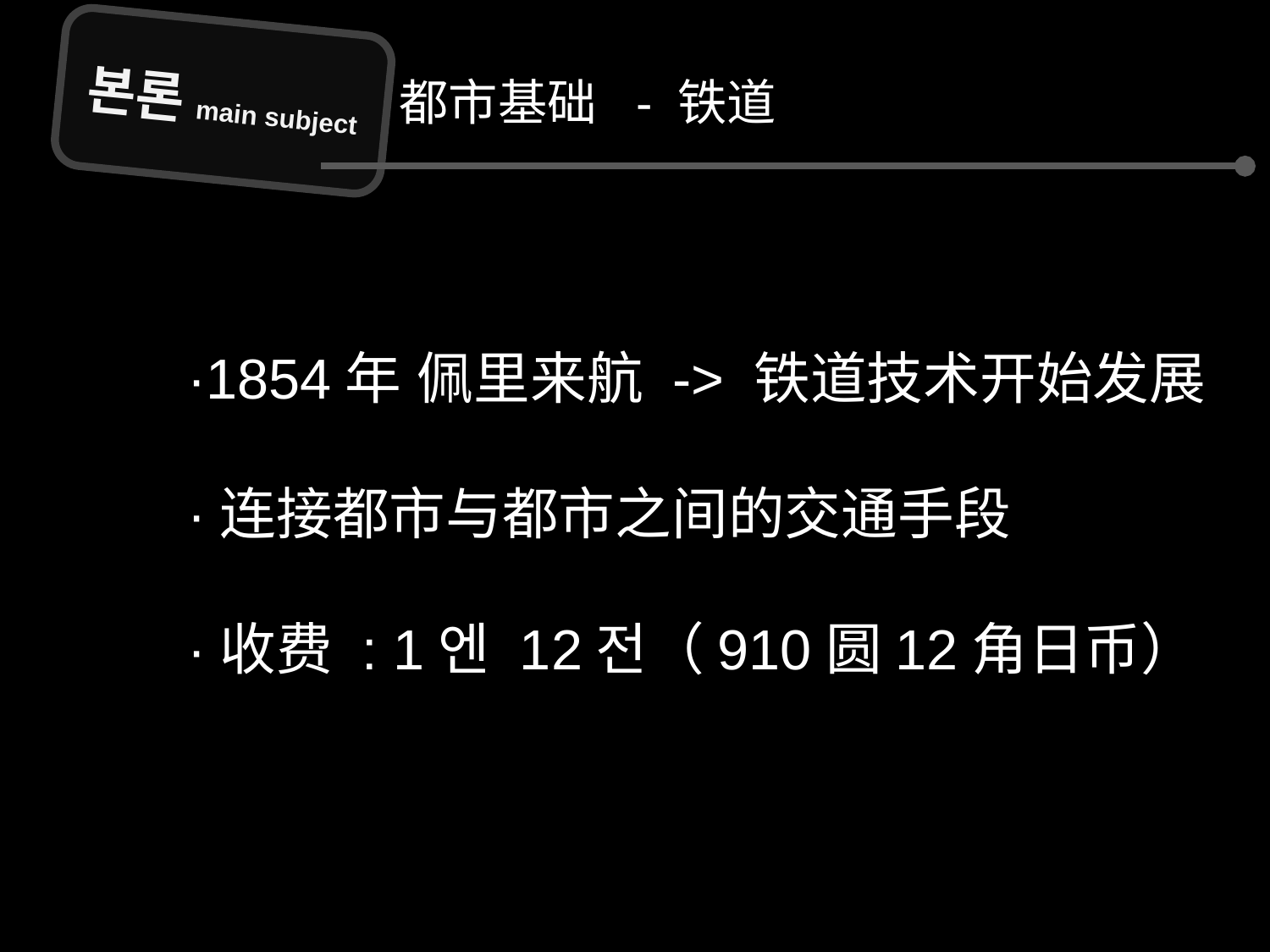

본론main subject
都市基础  - 铁道
·1854年 佩里来航 -> 铁道技术开始发展

·连接都市与都市之间的交通手段

·收费 : 1엔 12전（910圆12角日币）